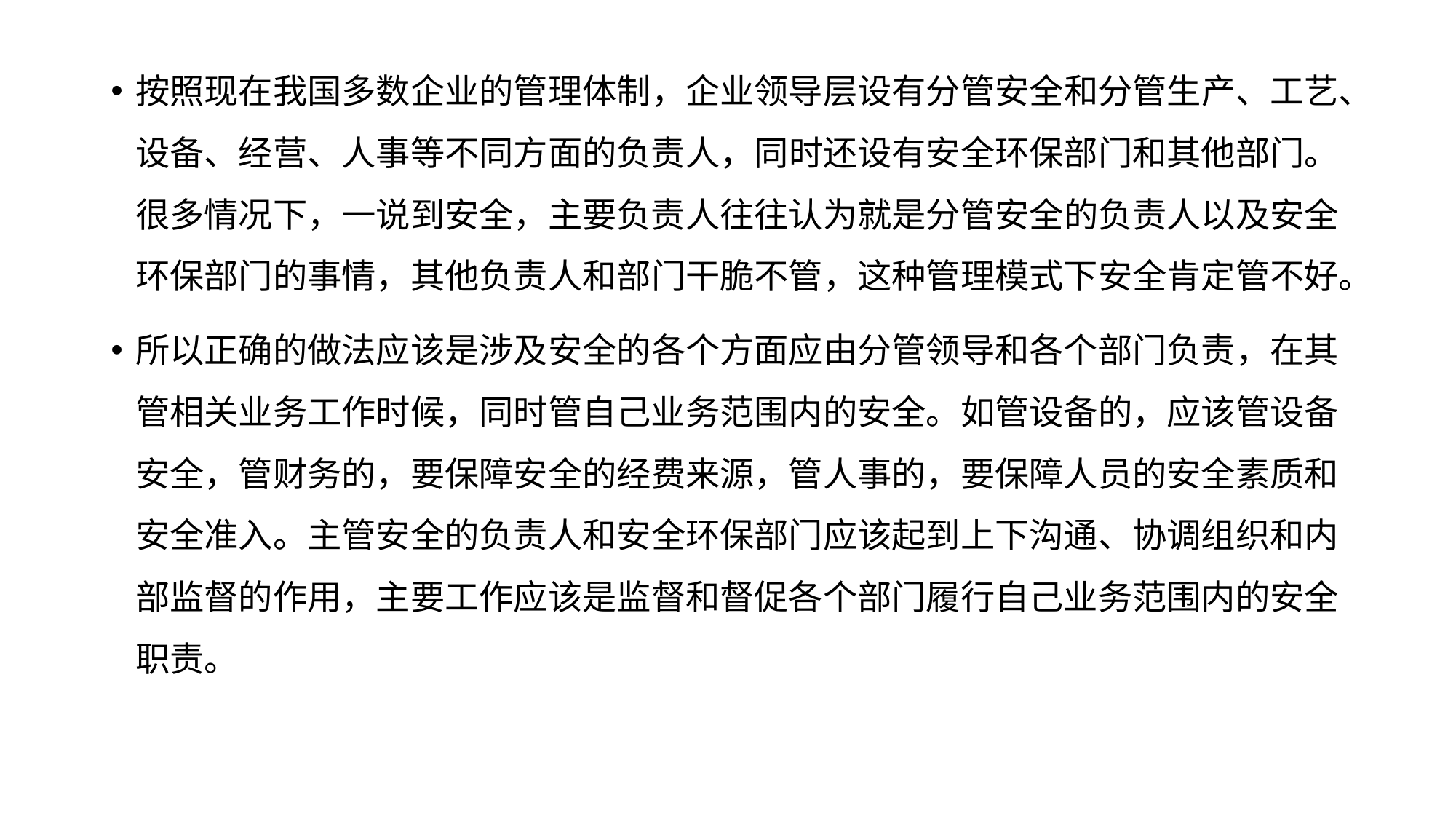

#
按照现在我国多数企业的管理体制，企业领导层设有分管安全和分管生产、工艺、设备、经营、人事等不同方面的负责人，同时还设有安全环保部门和其他部门。很多情况下，一说到安全，主要负责人往往认为就是分管安全的负责人以及安全环保部门的事情，其他负责人和部门干脆不管，这种管理模式下安全肯定管不好。
所以正确的做法应该是涉及安全的各个方面应由分管领导和各个部门负责，在其管相关业务工作时候，同时管自己业务范围内的安全。如管设备的，应该管设备安全，管财务的，要保障安全的经费来源，管人事的，要保障人员的安全素质和安全准入。主管安全的负责人和安全环保部门应该起到上下沟通、协调组织和内部监督的作用，主要工作应该是监督和督促各个部门履行自己业务范围内的安全职责。
50